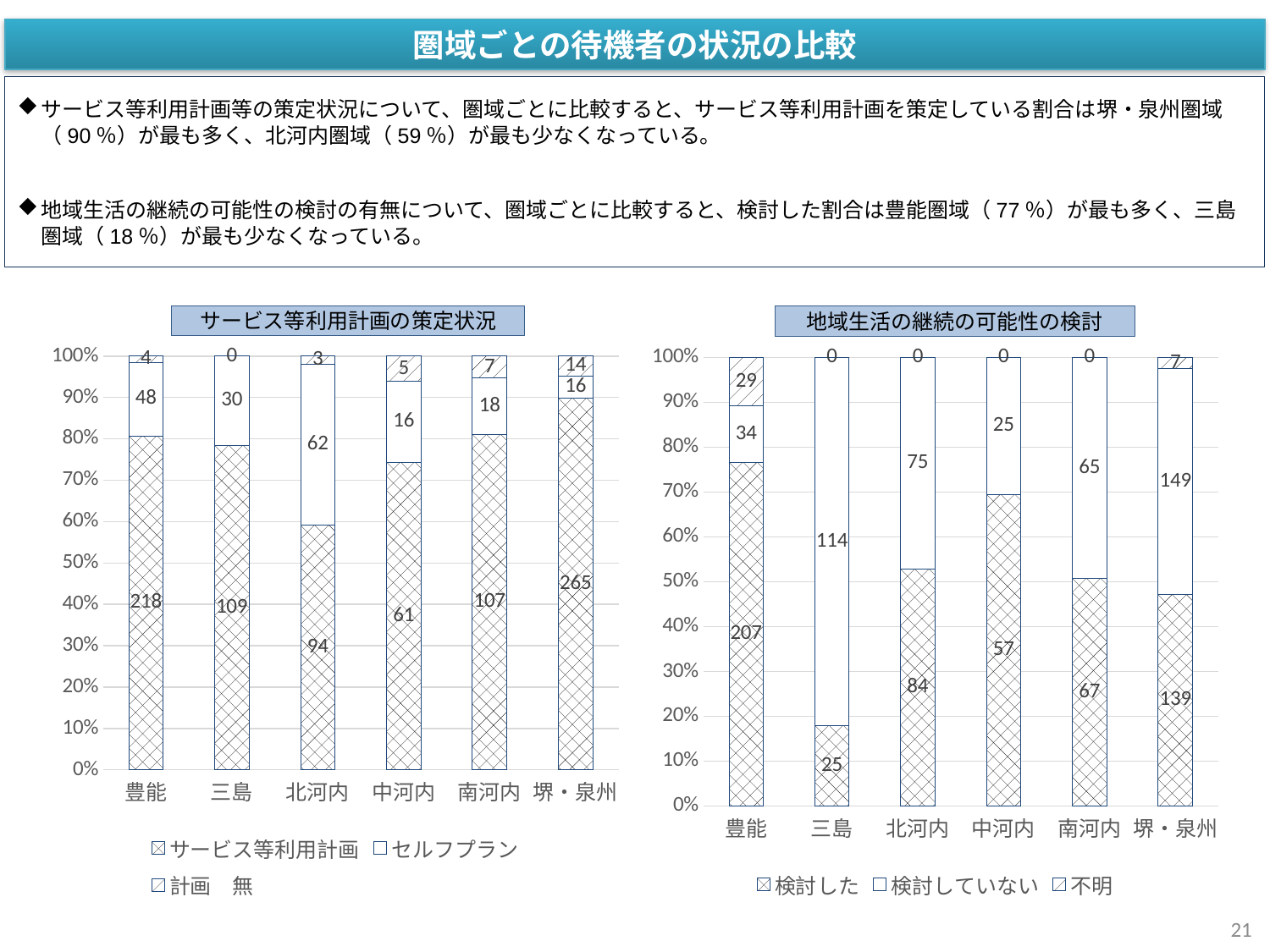

圏域ごとの待機者の状況の比較
サービス等利用計画等の策定状況について、圏域ごとに比較すると、サービス等利用計画を策定している割合は堺・泉州圏域（90％）が最も多く、北河内圏域（59％）が最も少なくなっている。

地域生活の継続の可能性の検討の有無について、圏域ごとに比較すると、検討した割合は豊能圏域（77％）が最も多く、三島圏域（18％）が最も少なくなっている。
サービス等利用計画の策定状況
地域生活の継続の可能性の検討

### Chart

| Category | サービス等利用計画 | セルフプラン | 計画　無 |
|---|---|---|---|
| 豊能 | 218.0 | 48.0 | 4.0 |
| 三島 | 109.0 | 30.0 | 0.0 |
| 北河内 | 94.0 | 62.0 | 3.0 |
| 中河内 | 61.0 | 16.0 | 5.0 |
| 南河内 | 107.0 | 18.0 | 7.0 |
| 堺・泉州 | 265.0 | 16.0 | 14.0 |

### Chart

| Category | 検討した | 検討していない | 不明 |
|---|---|---|---|
| 豊能 | 207.0 | 34.0 | 29.0 |
| 三島 | 25.0 | 114.0 | 0.0 |
| 北河内 | 84.0 | 75.0 | 0.0 |
| 中河内 | 57.0 | 25.0 | 0.0 |
| 南河内 | 67.0 | 65.0 | 0.0 |
| 堺・泉州 | 139.0 | 149.0 | 7.0 |
21